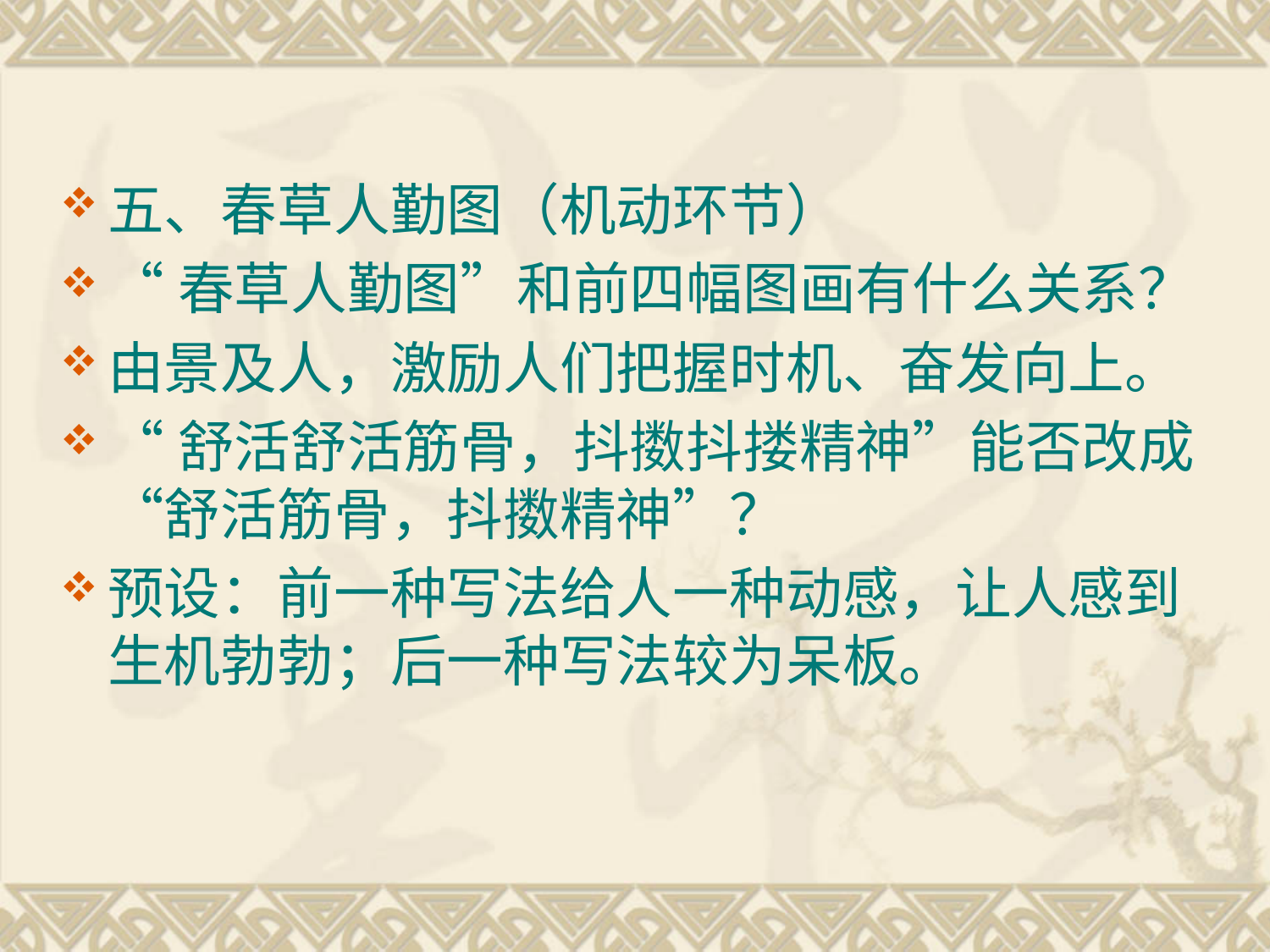

五、春草人勤图（机动环节）
“春草人勤图”和前四幅图画有什么关系？
由景及人，激励人们把握时机、奋发向上。
“舒活舒活筋骨，抖擞抖搂精神”能否改成“舒活筋骨，抖擞精神”？
预设：前一种写法给人一种动感，让人感到生机勃勃；后一种写法较为呆板。